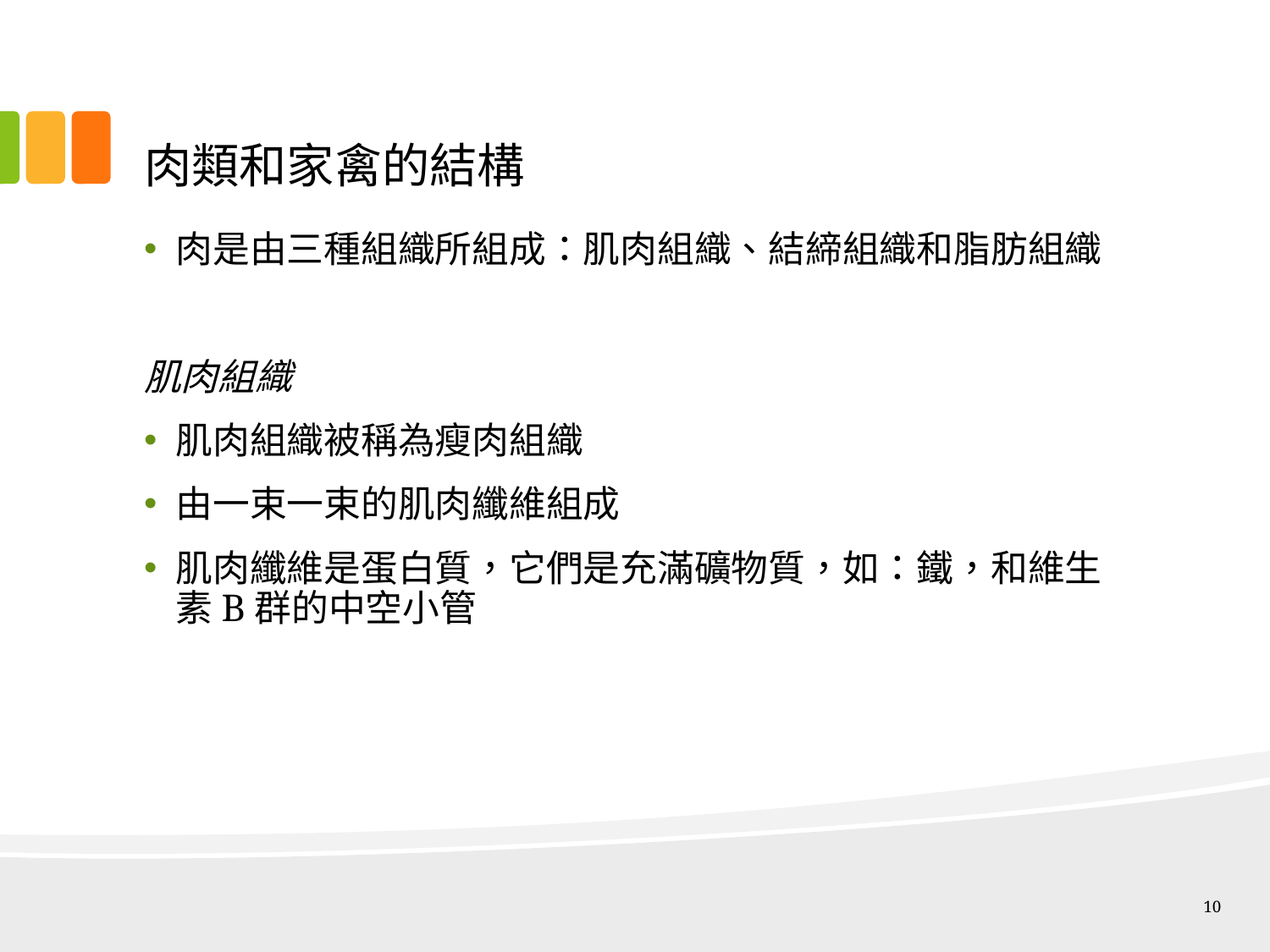

# 肉類和家禽的結構
肉是由三種組織所組成：肌肉組織、結締組織和脂肪組織

肌肉組織
肌肉組織被稱為瘦肉組織
由一束一束的肌肉纖維組成
肌肉纖維是蛋白質，它們是充滿礦物質，如：鐵，和維生素B群的中空小管
10